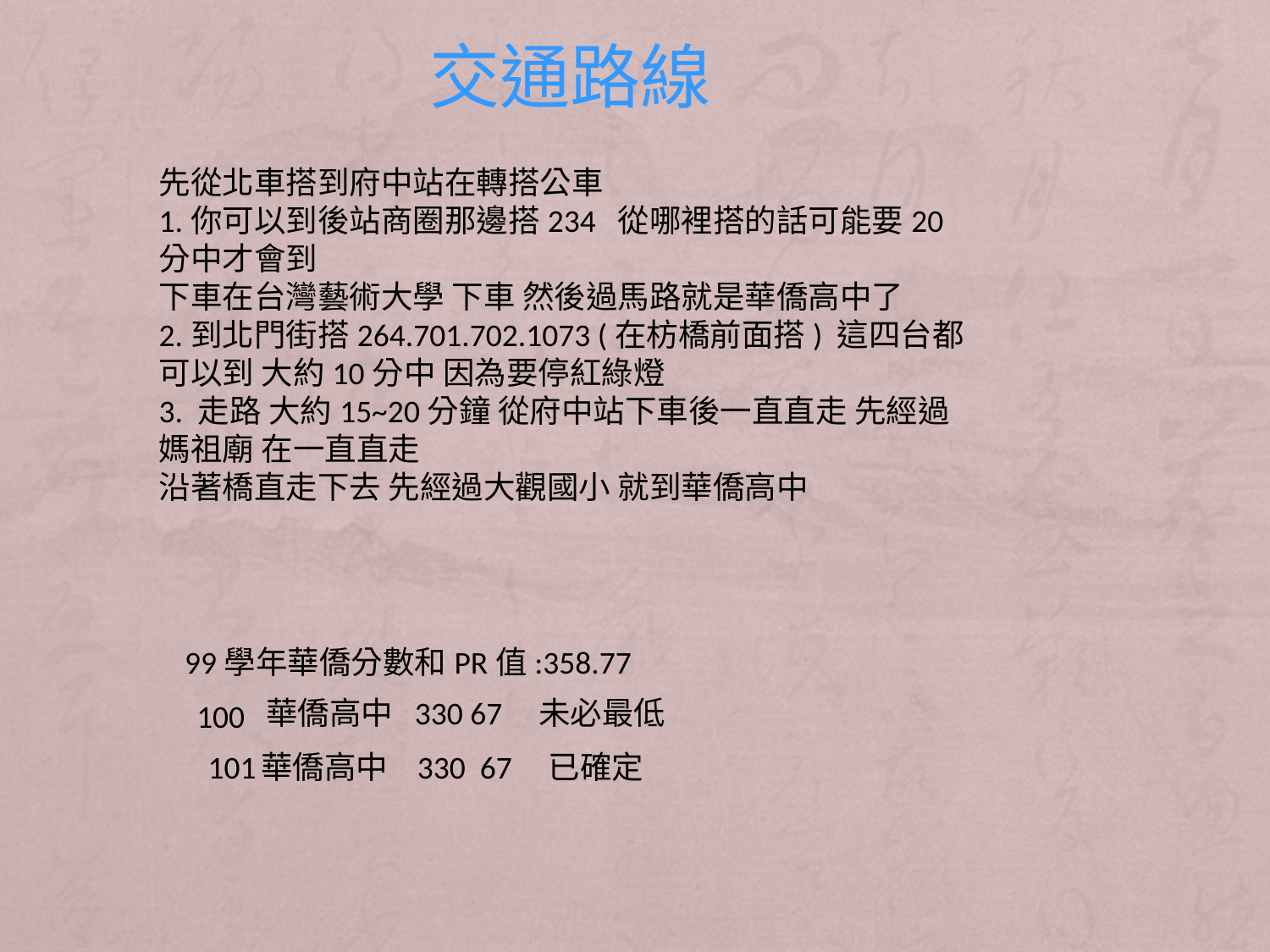

交通路線
先從北車搭到府中站在轉搭公車
1.你可以到後站商圈那邊搭234  從哪裡搭的話可能要20分中才會到
下車在台灣藝術大學 下車 然後過馬路就是華僑高中了
2.到北門街搭264.701.702.1073 (在枋橋前面搭) 這四台都可以到 大約10分中 因為要停紅綠燈
3. 走路 大約15~20分鐘 從府中站下車後一直直走 先經過媽祖廟 在一直直走
沿著橋直走下去 先經過大觀國小 就到華僑高中
99學年華僑分數和PR值:358.77
華僑高中  330 67    未必最低
100
101
華僑高中   330  67    已確定